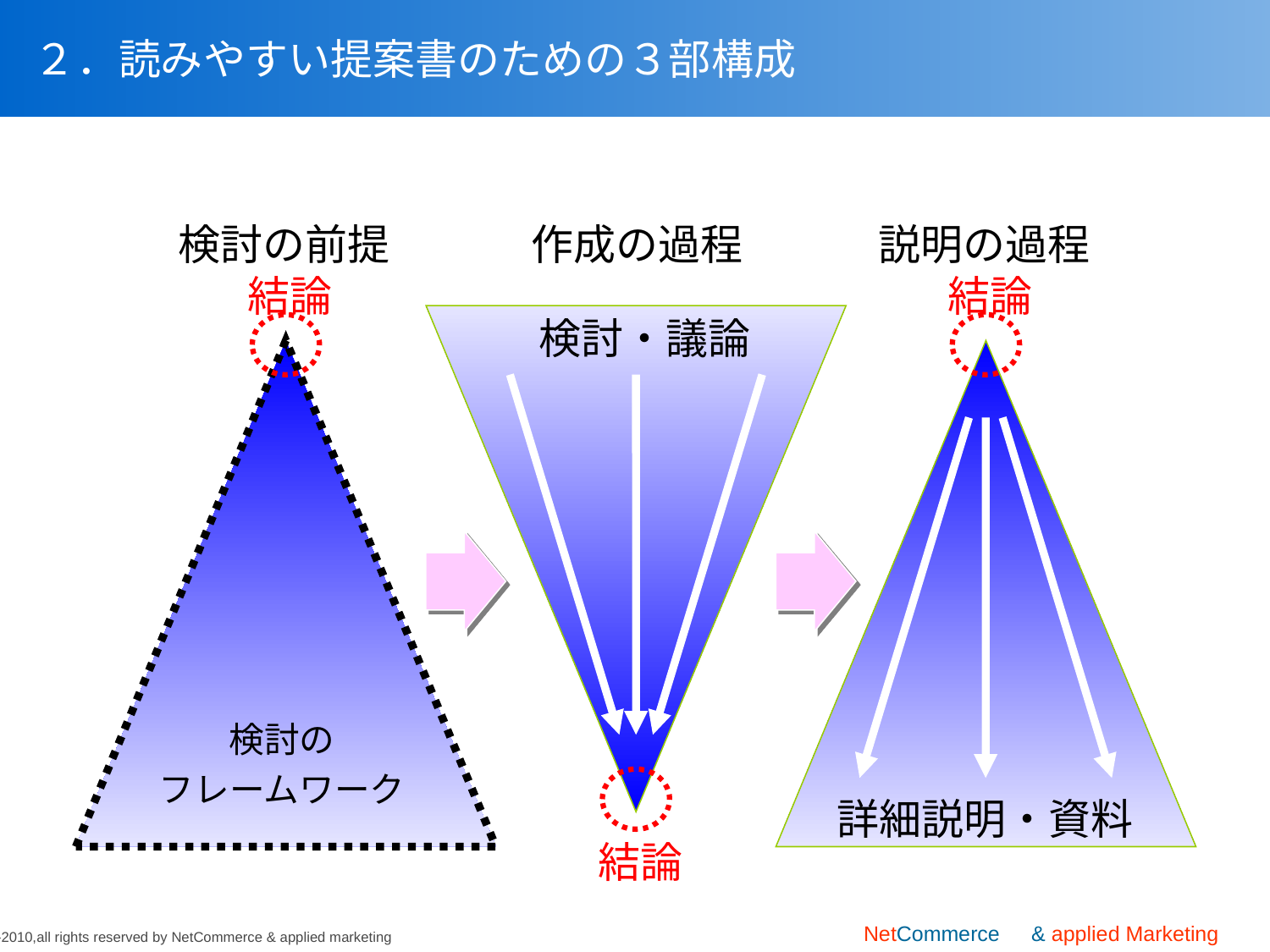

# ２．読みやすい提案書のための３部構成
検討の前提
結論

検討の
フレームワーク
作成の過程

検討・議論

結論
説明の過程
結論

詳細説明・資料